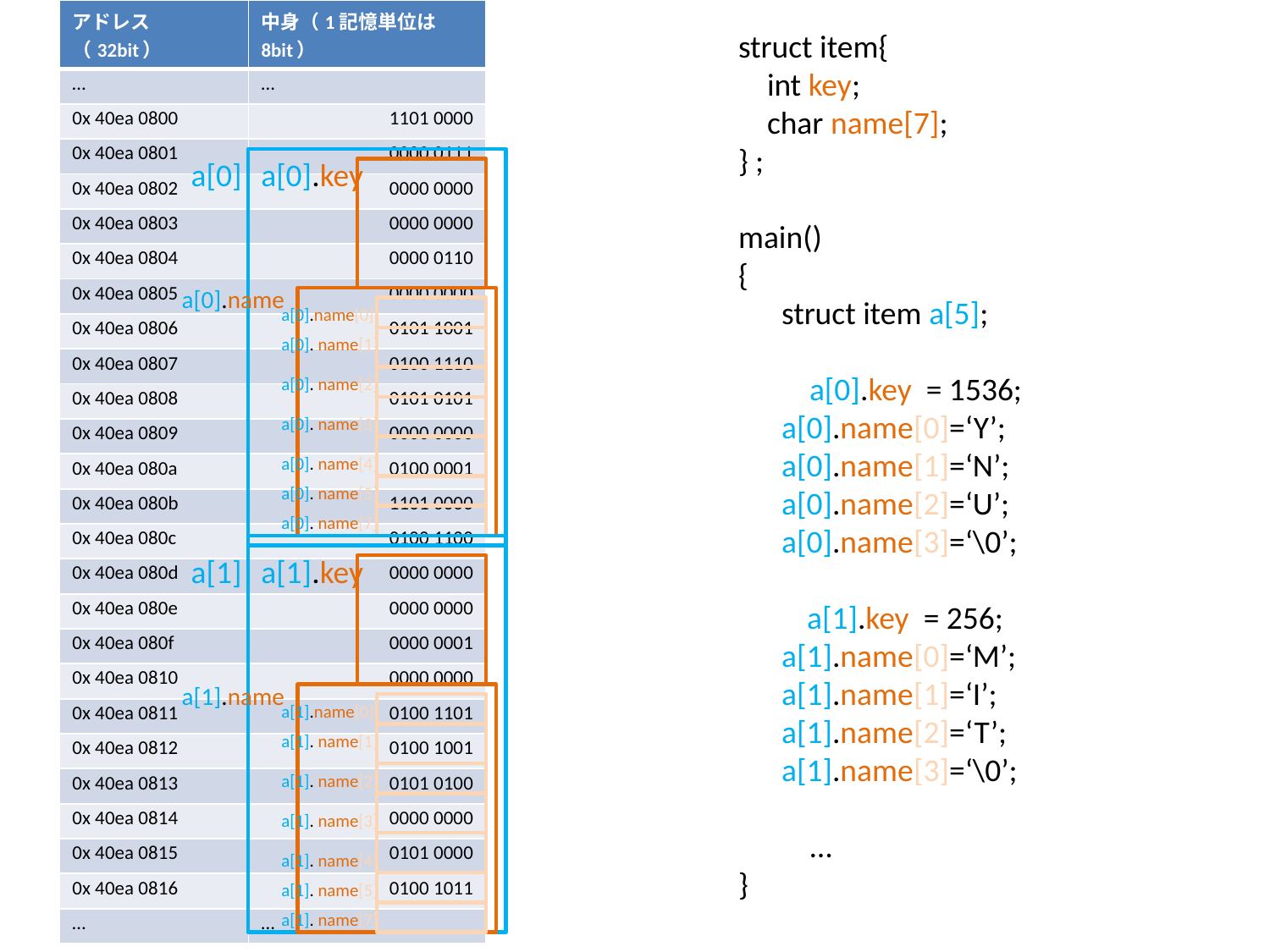

| アドレス（32bit） | 中身（1記憶単位は8bit） |
| --- | --- |
| … | … |
| 0x 40ea 0800 | 1101 0000 |
| 0x 40ea 0801 | 0000 0111 |
| 0x 40ea 0802 | 0000 0000 |
| 0x 40ea 0803 | 0000 0000 |
| 0x 40ea 0804 | 0000 0110 |
| 0x 40ea 0805 | 0000 0000 |
| 0x 40ea 0806 | 0101 1001 |
| 0x 40ea 0807 | 0100 1110 |
| 0x 40ea 0808 | 0101 0101 |
| 0x 40ea 0809 | 0000 0000 |
| 0x 40ea 080a | 0100 0001 |
| 0x 40ea 080b | 1101 0000 |
| 0x 40ea 080c | 0100 1100 |
| 0x 40ea 080d | 0000 0000 |
| 0x 40ea 080e | 0000 0000 |
| 0x 40ea 080f | 0000 0001 |
| 0x 40ea 0810 | 0000 0000 |
| 0x 40ea 0811 | 0100 1101 |
| 0x 40ea 0812 | 0100 1001 |
| 0x 40ea 0813 | 0101 0100 |
| 0x 40ea 0814 | 0000 0000 |
| 0x 40ea 0815 | 0101 0000 |
| 0x 40ea 0816 | 0100 1011 |
| … | … |
struct item{
    int key;
    char name[7];
} ;

main()
{
      struct item a[5];

　　a[0].key  = 1536;
      a[0].name[0]=‘Y’;
      a[0].name[1]=‘N’;
      a[0].name[2]=‘U’;
      a[0].name[3]=‘\0’;

   　a[1].key  = 256;
      a[1].name[0]=‘M’;
      a[1].name[1]=‘I’;
      a[1].name[2]=‘T’;
      a[1].name[3]=‘\0’;

          …
}
a[0]

a[0].key

a[0].name

a[0].name[0]

a[0]. name[1]

a[0]. name[2]

a[0]. name[3]

a[0]. name[4]
a[0]. name[5]

a[0]. name[7]

a[1]
a[1].key

a[1].name

a[1].name[0]

a[1]. name[1]

a[1]. name[2]

a[1]. name[3]

a[1]. name[4]
a[1]. name[5]

a[1]. name[7]